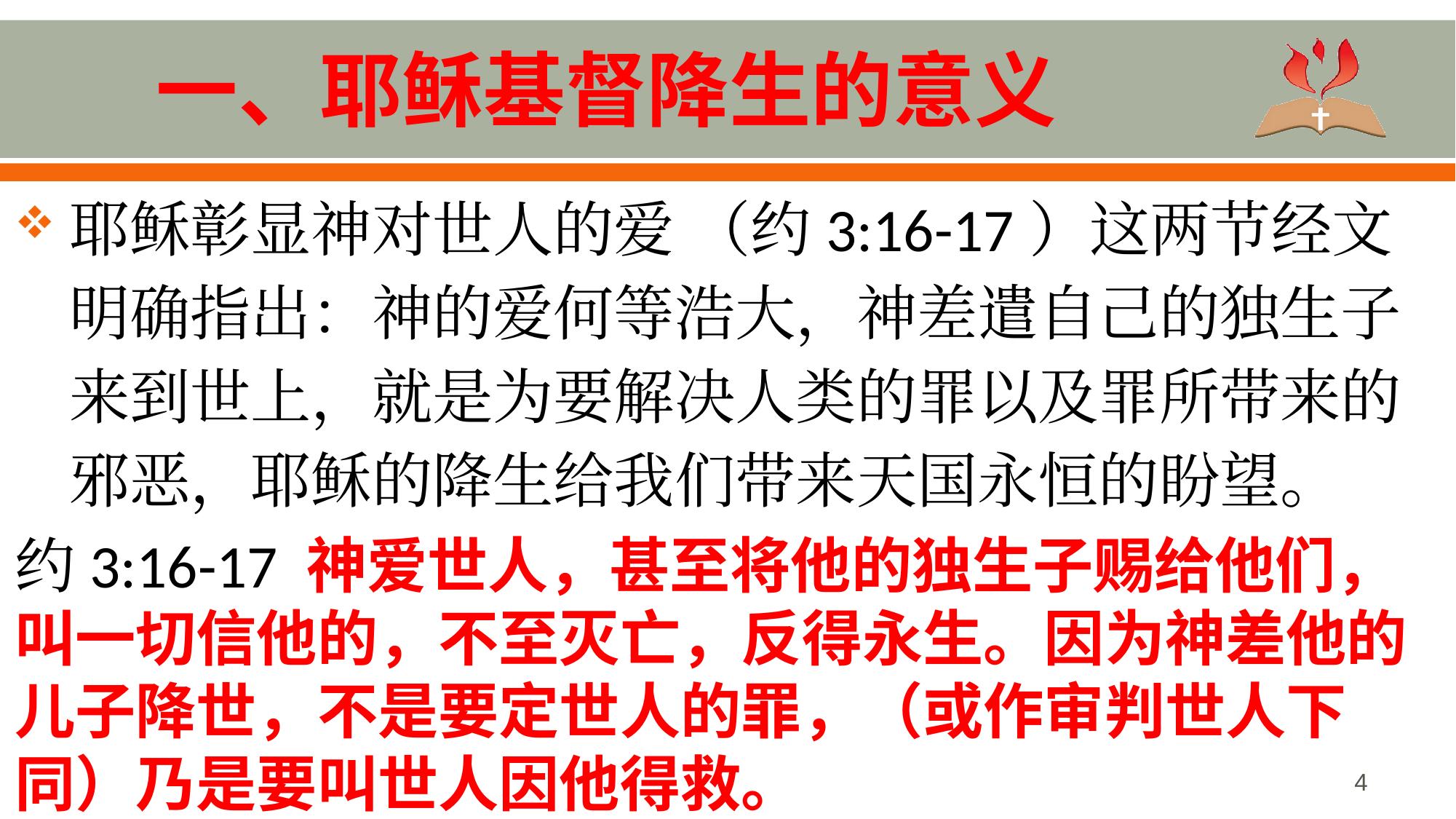

# 一、耶稣基督降生的意义
耶稣彰显神对世人的爱 （约3:16-17）这两节经文明确指出：神的爱何等浩大，神差遣自己的独生子来到世上，就是为要解决人类的罪以及罪所带来的邪恶，耶稣的降生给我们带来天国永恒的盼望。
约3:16-17 神爱世人，甚至将他的独生子赐给他们，叫一切信他的，不至灭亡，反得永生。因为神差他的儿子降世，不是要定世人的罪，（或作审判世人下同）乃是要叫世人因他得救。

4